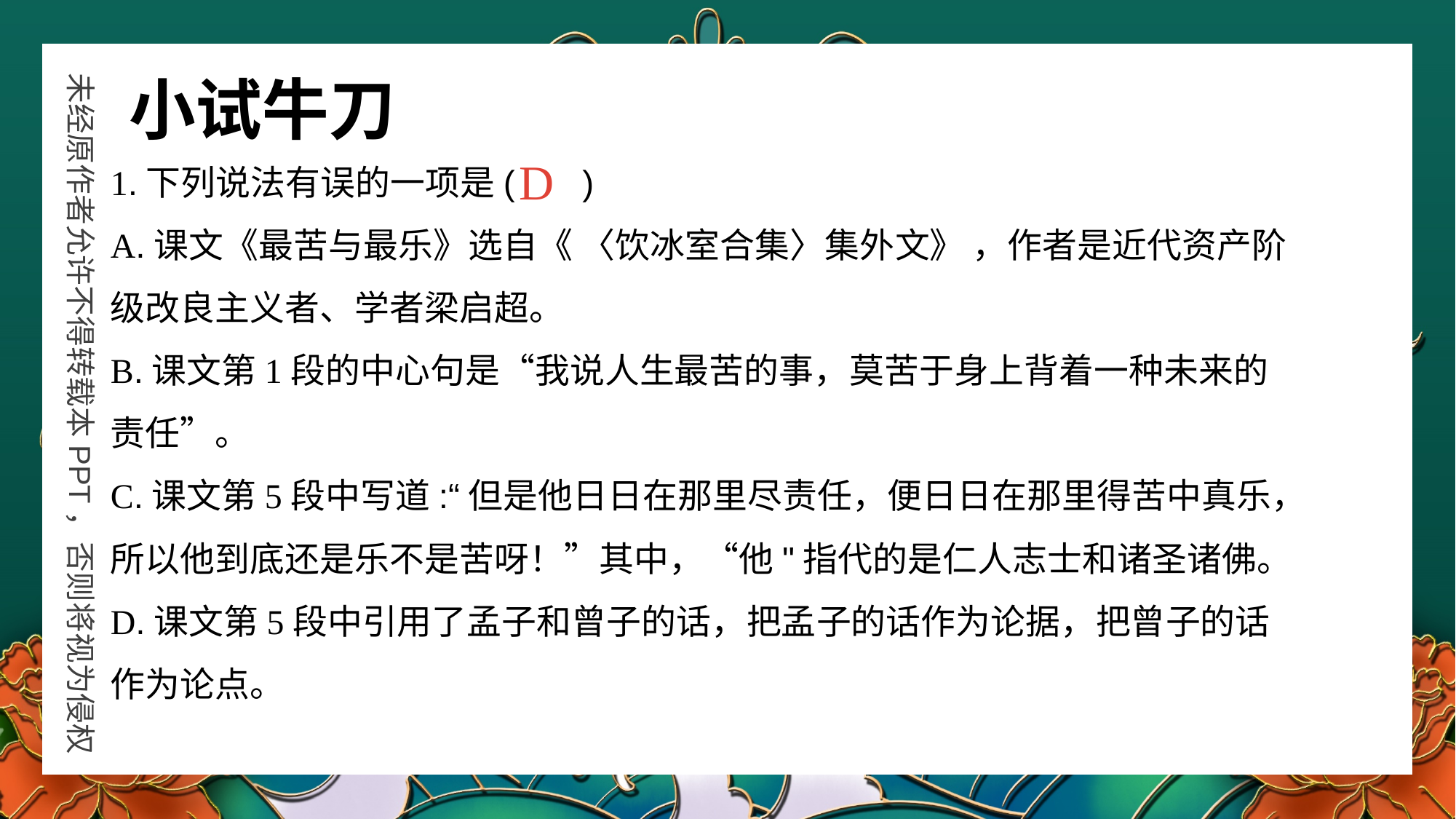

小试牛刀
1.下列说法有误的一项是(       )
A.课文《最苦与最乐》选自《 〈饮冰室合集〉集外文》 ，作者是近代资产阶级改良主义者、学者梁启超。
B.课文第1段的中心句是“我说人生最苦的事，莫苦于身上背着一种未来的责任”。
C.课文第5段中写道:“但是他日日在那里尽责任，便日日在那里得苦中真乐，所以他到底还是乐不是苦呀！”其中，“他"指代的是仁人志士和诸圣诸佛。
D.课文第5段中引用了孟子和曾子的话，把孟子的话作为论据，把曾子的话作为论点。
D